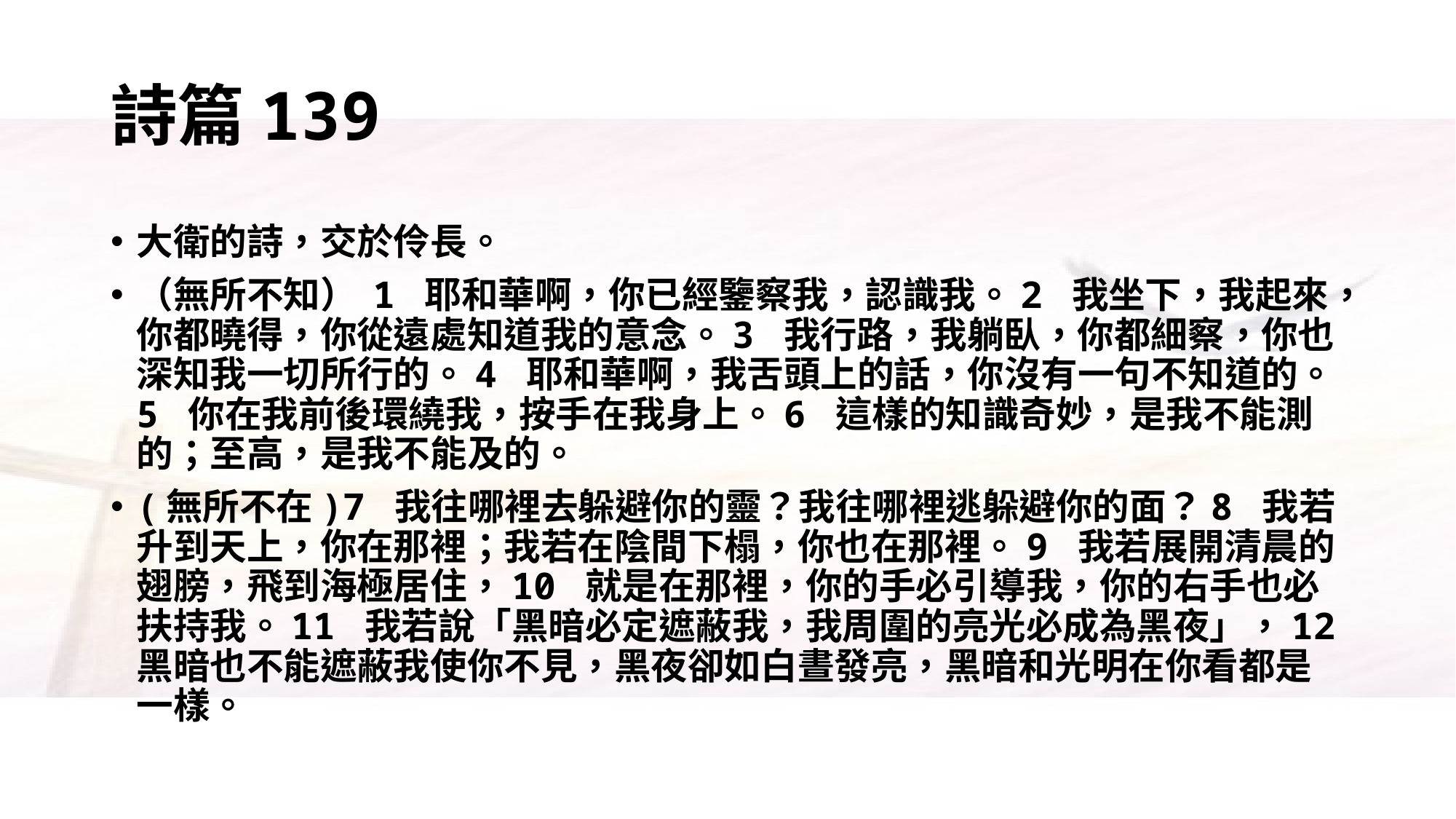

# 詩篇139
大衛的詩，交於伶長。
（無所不知） 1 耶和華啊，你已經鑒察我，認識我。2 我坐下，我起來，你都曉得，你從遠處知道我的意念。3 我行路，我躺臥，你都細察，你也深知我一切所行的。4 耶和華啊，我舌頭上的話，你沒有一句不知道的。5 你在我前後環繞我，按手在我身上。6 這樣的知識奇妙，是我不能測的；至高，是我不能及的。
(無所不在)7 我往哪裡去躲避你的靈？我往哪裡逃躲避你的面？8 我若升到天上，你在那裡；我若在陰間下榻，你也在那裡。9 我若展開清晨的翅膀，飛到海極居住，10 就是在那裡，你的手必引導我，你的右手也必扶持我。11 我若說「黑暗必定遮蔽我，我周圍的亮光必成為黑夜」，12 黑暗也不能遮蔽我使你不見，黑夜卻如白晝發亮，黑暗和光明在你看都是一樣。